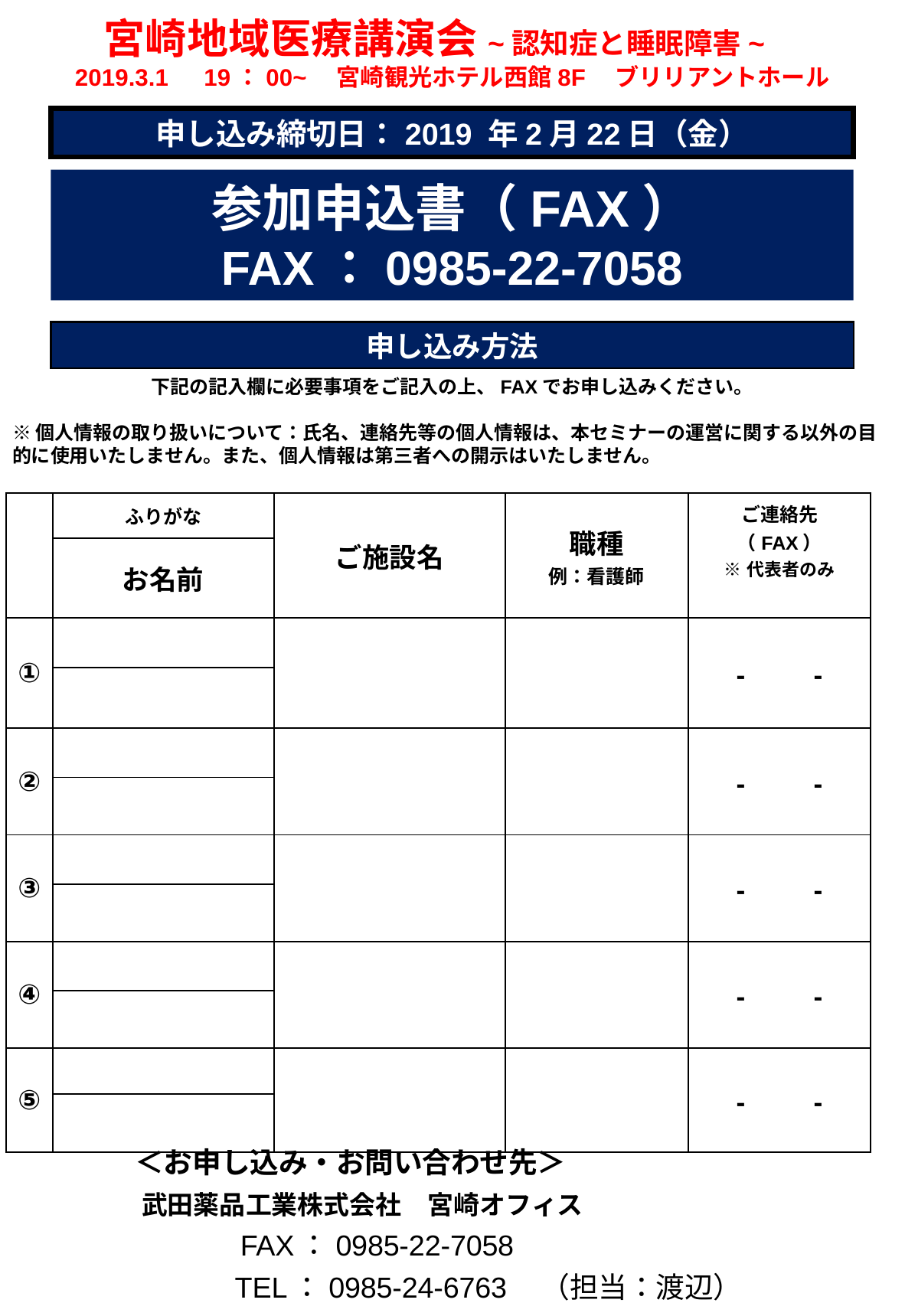

宮崎地域医療講演会~認知症と睡眠障害~
2019.3.1　19：00~　宮崎観光ホテル西館8F　ブリリアントホール
申し込み締切日：2019 年2月22日（金）
参加申込書（FAX）
FAX：0985-22-7058
申し込み方法
下記の記入欄に必要事項をご記入の上、FAXでお申し込みください。

※個人情報の取り扱いについて：氏名、連絡先等の個人情報は、本セミナーの運営に関する以外の目的に使用いたしません。また、個人情報は第三者への開示はいたしません。
|  | ふりがな | ご施設名 | 職種 例：看護師 | ご連絡先（FAX） ※代表者のみ |
| --- | --- | --- | --- | --- |
|  | お名前 |  |  |  |
| ① |  |  |  | -　　- |
|  |  |  |  |  |
| ② |  |  |  | -　　- |
|  |  |  |  |  |
| ③ |  |  |  | -　　- |
|  |  |  |  |  |
| ④ |  |  |  | -　　- |
|  |  |  |  |  |
| ⑤ |  |  |  | -　　- |
|  |  |  |  |  |
# ＜お申し込み・お問い合わせ先＞ 　　 武田薬品工業株式会社　宮崎オフィス 　　　　　　FAX：0985-22-7058 　　　　　 TEL：0985-24-6763　（担当：渡辺）